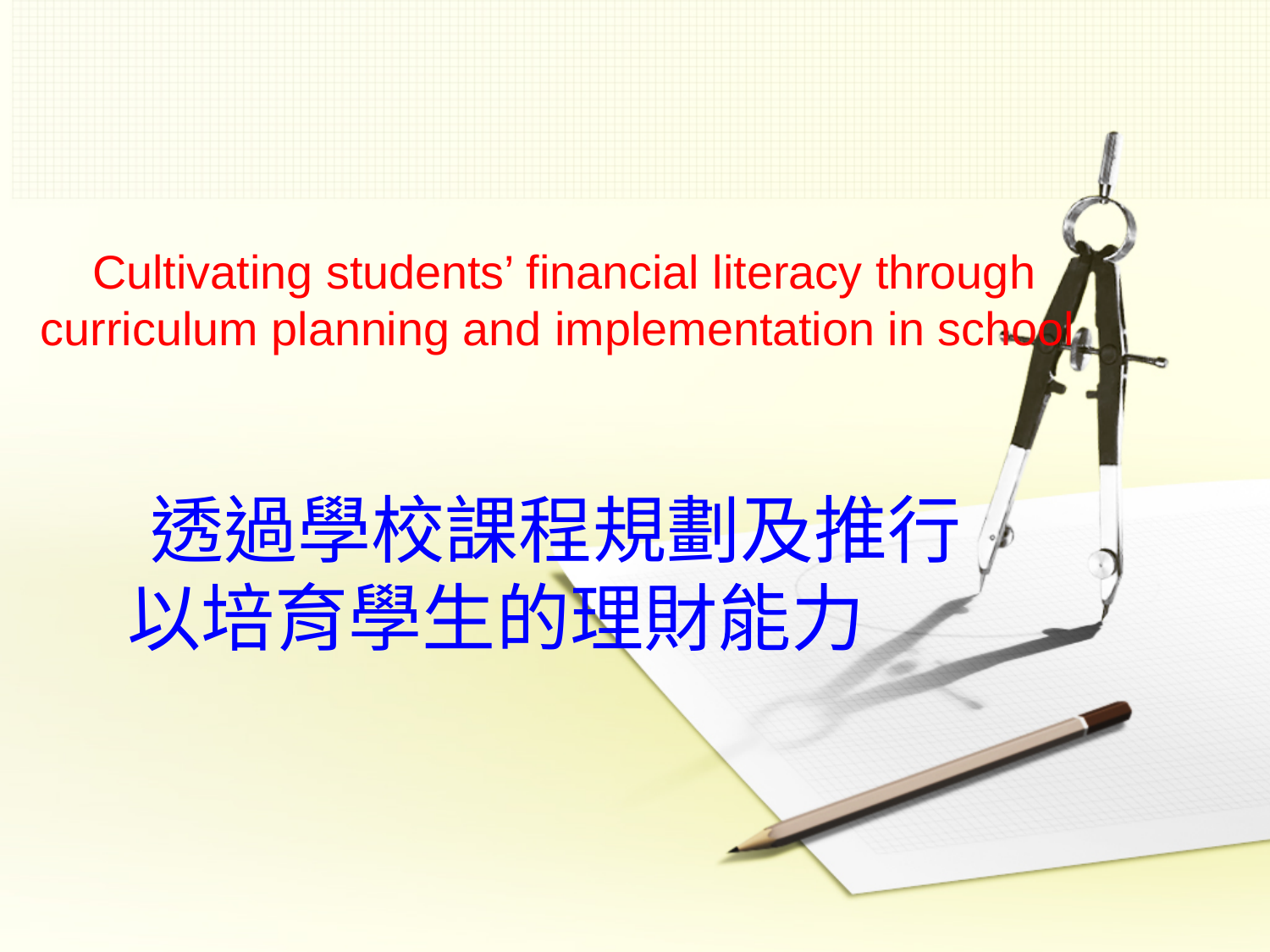

# Cultivating students’ financial literacy through curriculum planning and implementation in school

 透過學校課程規劃及推行以培育學生的理財能力